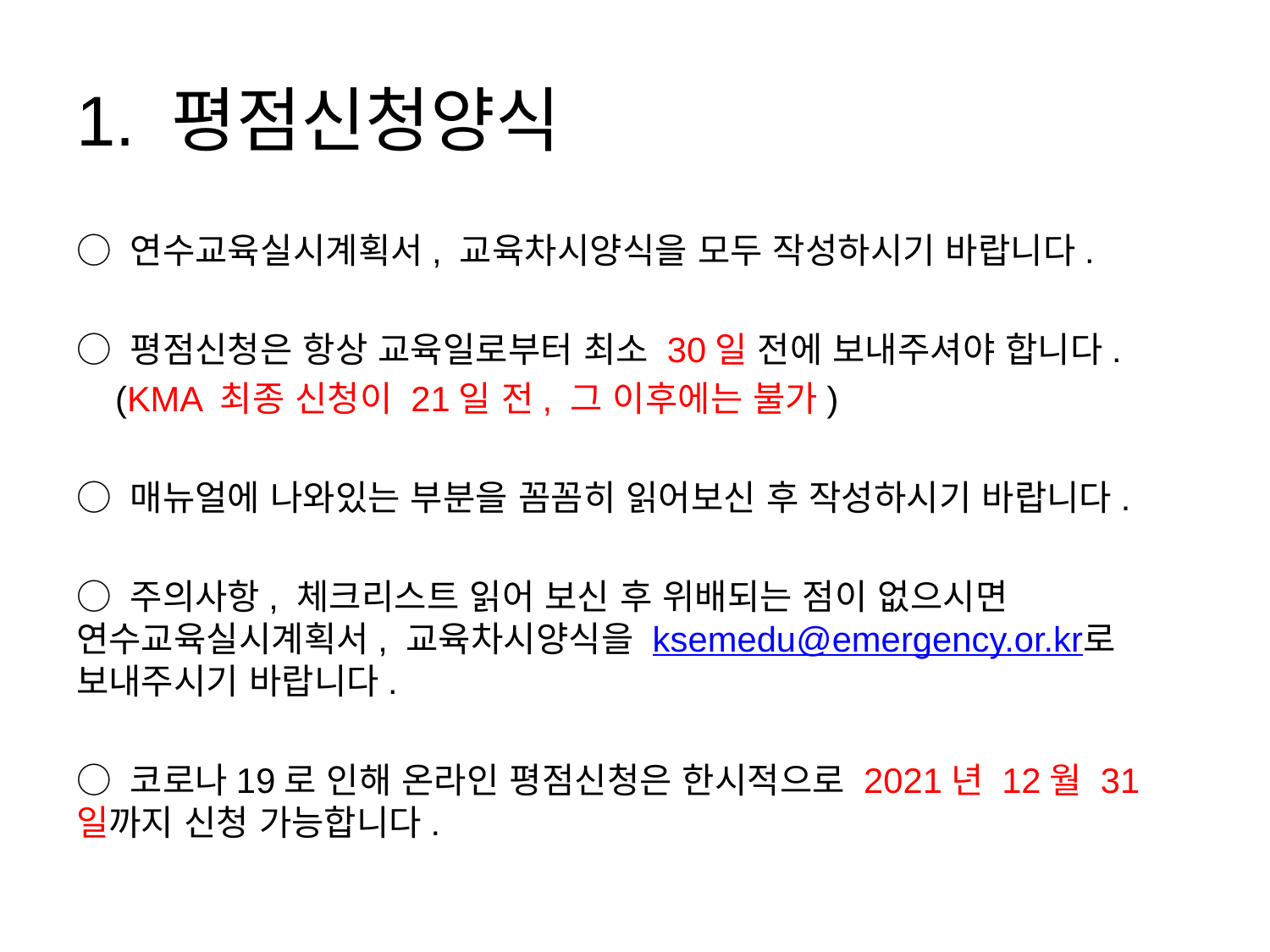

# 1. 평점신청양식
○ 연수교육실시계획서, 교육차시양식을 모두 작성하시기 바랍니다.

○ 평점신청은 항상 교육일로부터 최소 30일 전에 보내주셔야 합니다.
    (KMA 최종 신청이 21일 전, 그 이후에는 불가)

○ 매뉴얼에 나와있는 부분을 꼼꼼히 읽어보신 후 작성하시기 바랍니다.

○ 주의사항, 체크리스트 읽어 보신 후 위배되는 점이 없으시면 연수교육실시계획서, 교육차시양식을 ksemedu@emergency.or.kr로 보내주시기 바랍니다.

○ 코로나19로 인해 온라인 평점신청은 한시적으로 2021년 12월 31일까지 신청 가능합니다.